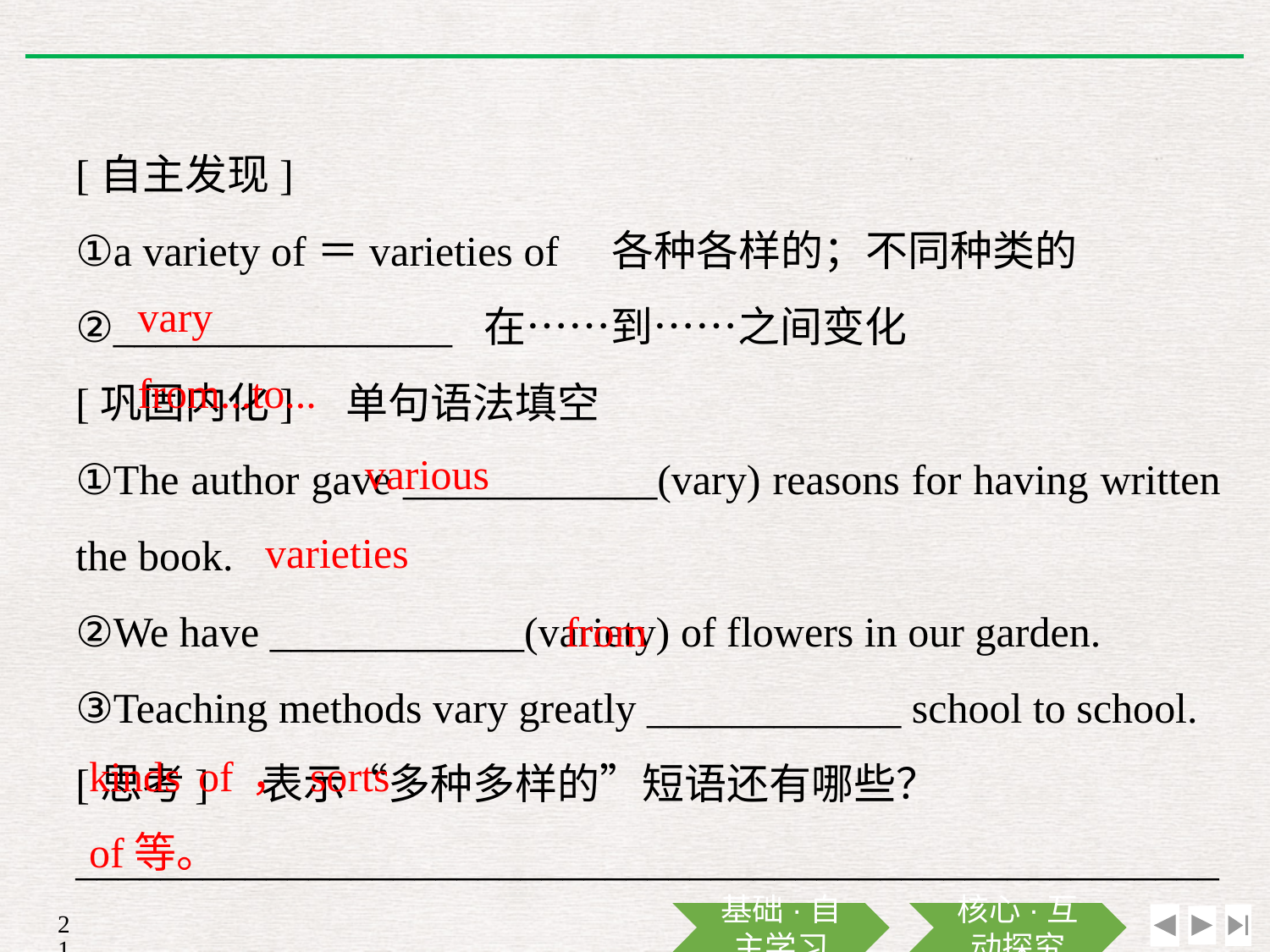

[自主发现]
①a variety of＝varieties of　各种各样的；不同种类的
②________________  在……到……之间变化
[巩固内化]　单句语法填空
①The author gave ____________(vary) reasons for having written the book.
②We have ____________(variety) of flowers in our garden.
③Teaching methods vary greatly ____________ school to school.
[思考]　表示“多种多样的”短语还有哪些？
________________________________________________________________________
vary from...to...
various
varieties
from
kinds of，sorts of等。